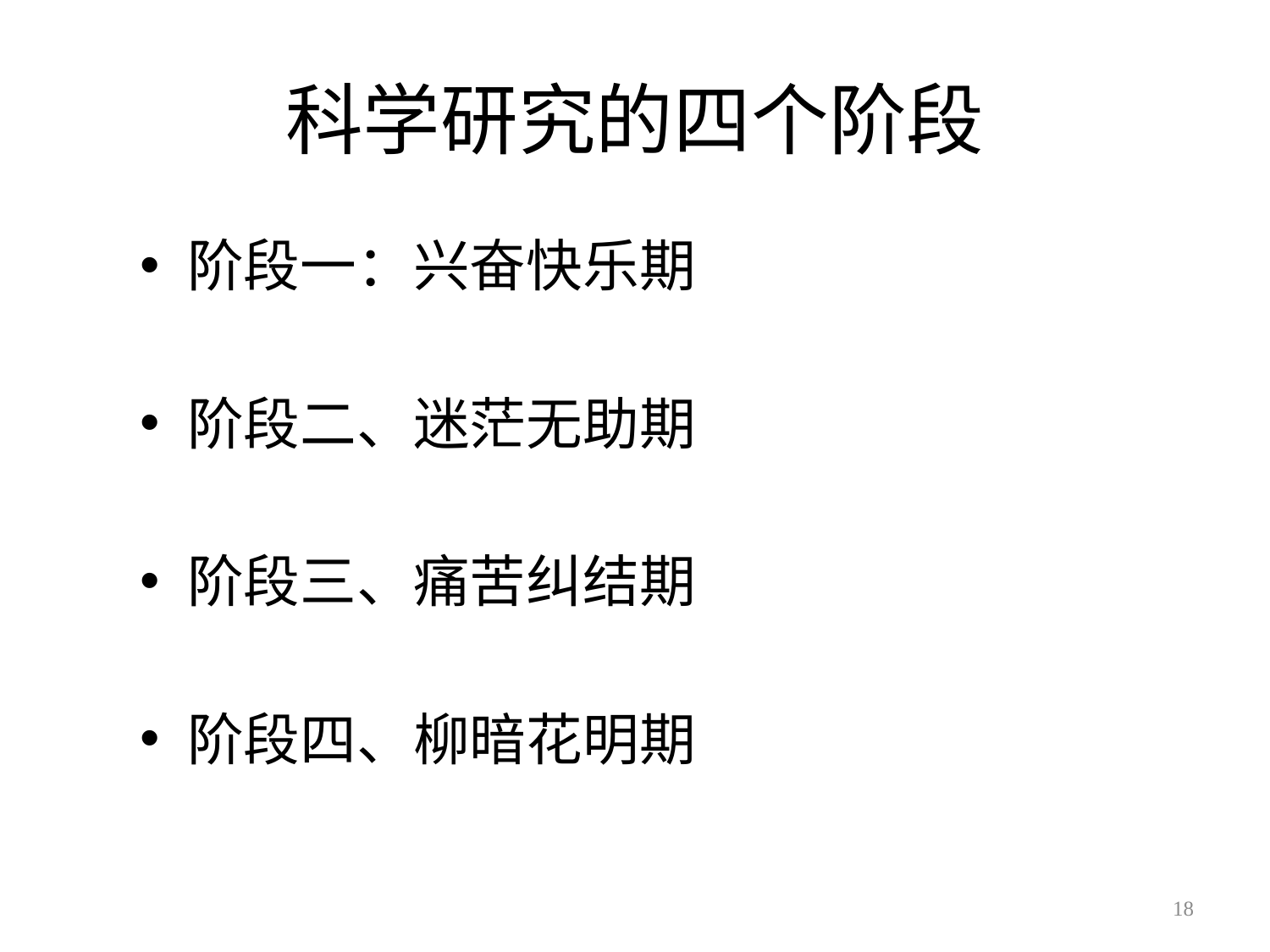

# 科学研究的四个阶段
阶段一：兴奋快乐期

阶段二、迷茫无助期

阶段三、痛苦纠结期

阶段四、柳暗花明期
18